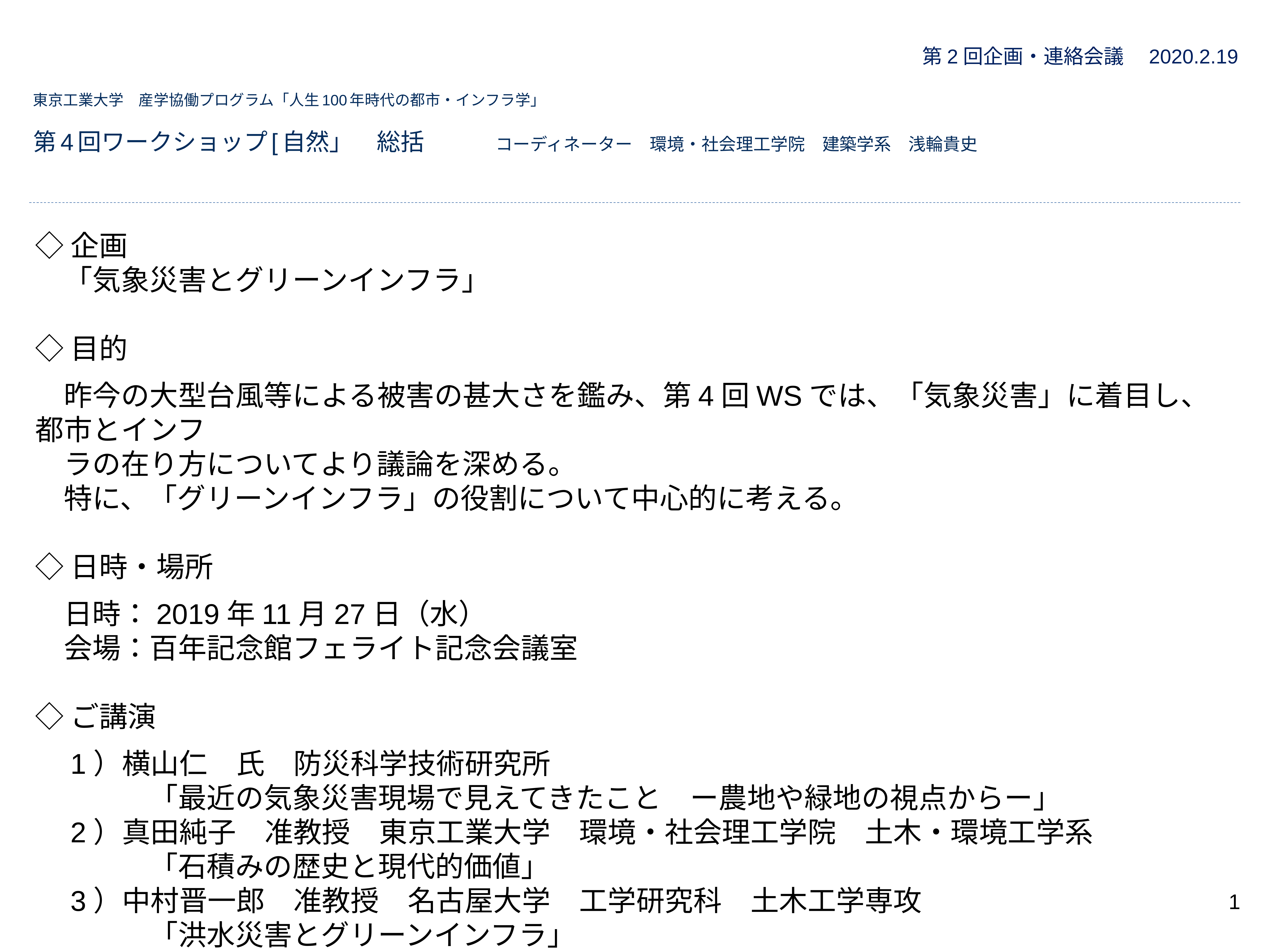

第2回企画・連絡会議　2020.2.19
# 東京工業大学　産学協働プログラム「人生100年時代の都市・インフラ学」 第4回ワークショップ[自然」　総括　　　コーディネーター　環境・社会理工学院　建築学系　浅輪貴史
◇企画
　「気象災害とグリーンインフラ」

◇目的
　昨今の大型台風等による被害の甚大さを鑑み、第4回WSでは、「気象災害」に着目し、都市とインフ
　ラの在り方についてより議論を深める。
　特に、「グリーンインフラ」の役割について中心的に考える。

◇日時・場所
　日時：2019年11月27日（水）
　会場：百年記念館フェライト記念会議室

◇ご講演
　1）横山仁　氏　防災科学技術研究所
　　　　「最近の気象災害現場で見えてきたこと　ー農地や緑地の視点からー」
　2）真田純子　准教授　東京工業大学　環境・社会理工学院　土木・環境工学系
　　　　「石積みの歴史と現代的価値」
　3）中村晋一郎　准教授　名古屋大学　工学研究科　土木工学専攻
　　　　「洪水災害とグリーンインフラ」
1